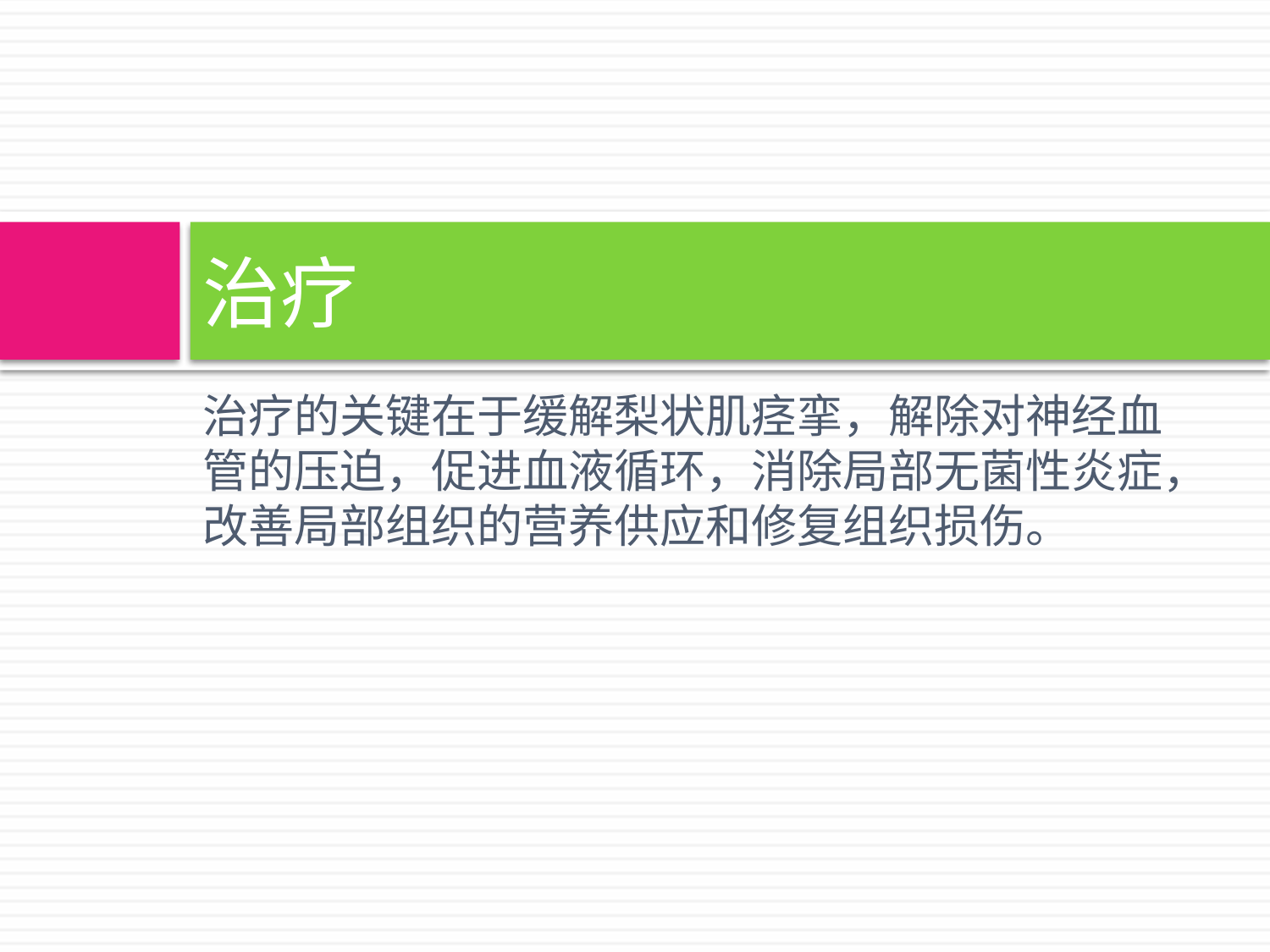

# 治疗
治疗的关键在于缓解梨状肌痉挛，解除对神经血管的压迫，促进血液循环，消除局部无菌性炎症，改善局部组织的营养供应和修复组织损伤。